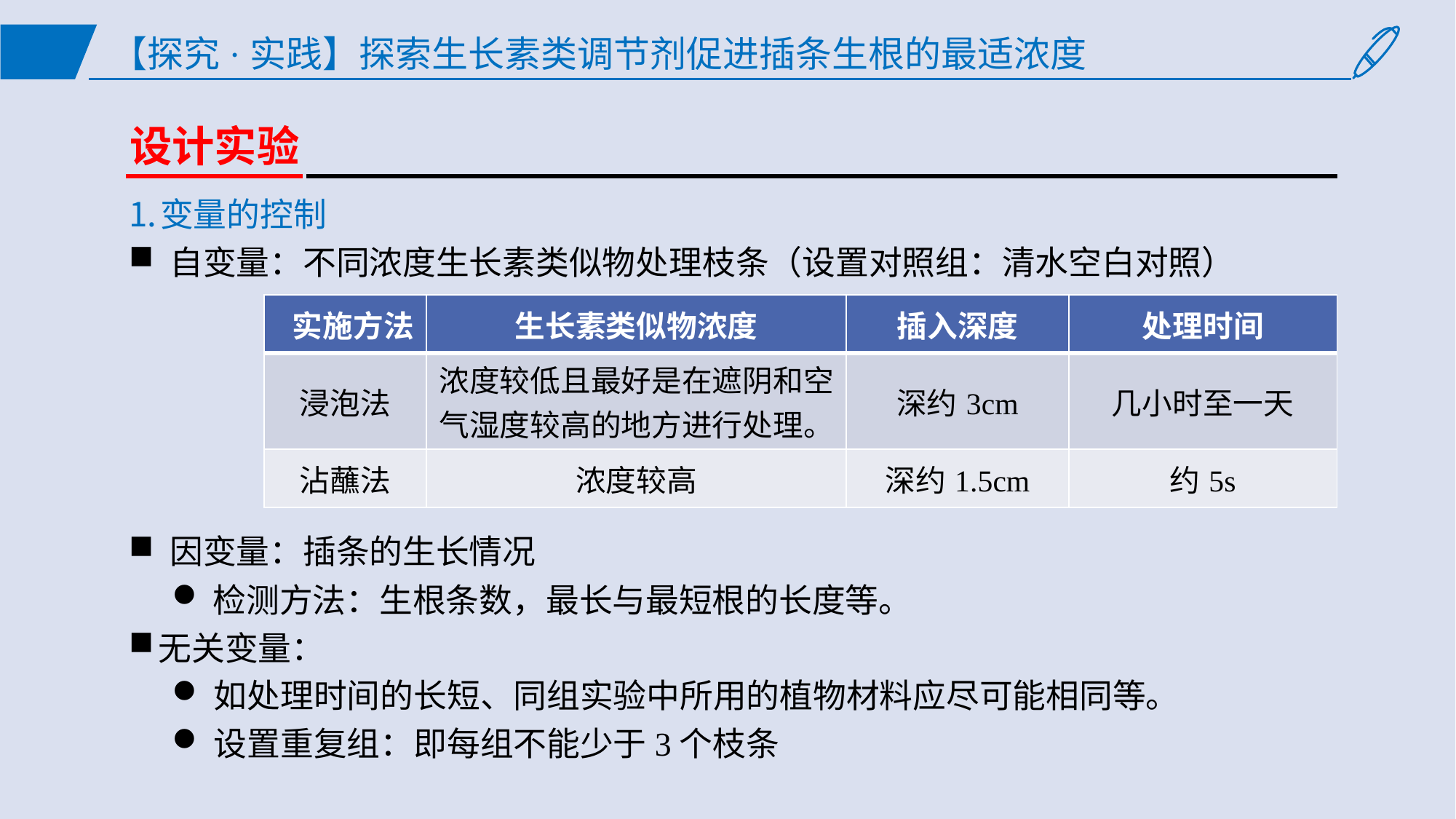

# 【探究·实践】探索生长素类调节剂促进插条生根的最适浓度
设计实验
变量的控制
自变量：不同浓度生长素类似物处理枝条（设置对照组：清水空白对照）
| 实施方法 | 生长素类似物浓度 | 插入深度 | 处理时间 |
| --- | --- | --- | --- |
| 浸泡法 | 浓度较低且最好是在遮阴和空气湿度较高的地方进行处理。 | 深约3cm | 几小时至一天 |
| 沾蘸法 | 浓度较高 | 深约1.5cm | 约5s |
因变量：插条的生长情况
检测方法：生根条数，最长与最短根的长度等。
无关变量：
如处理时间的长短、同组实验中所用的植物材料应尽可能相同等。
设置重复组：即每组不能少于3个枝条